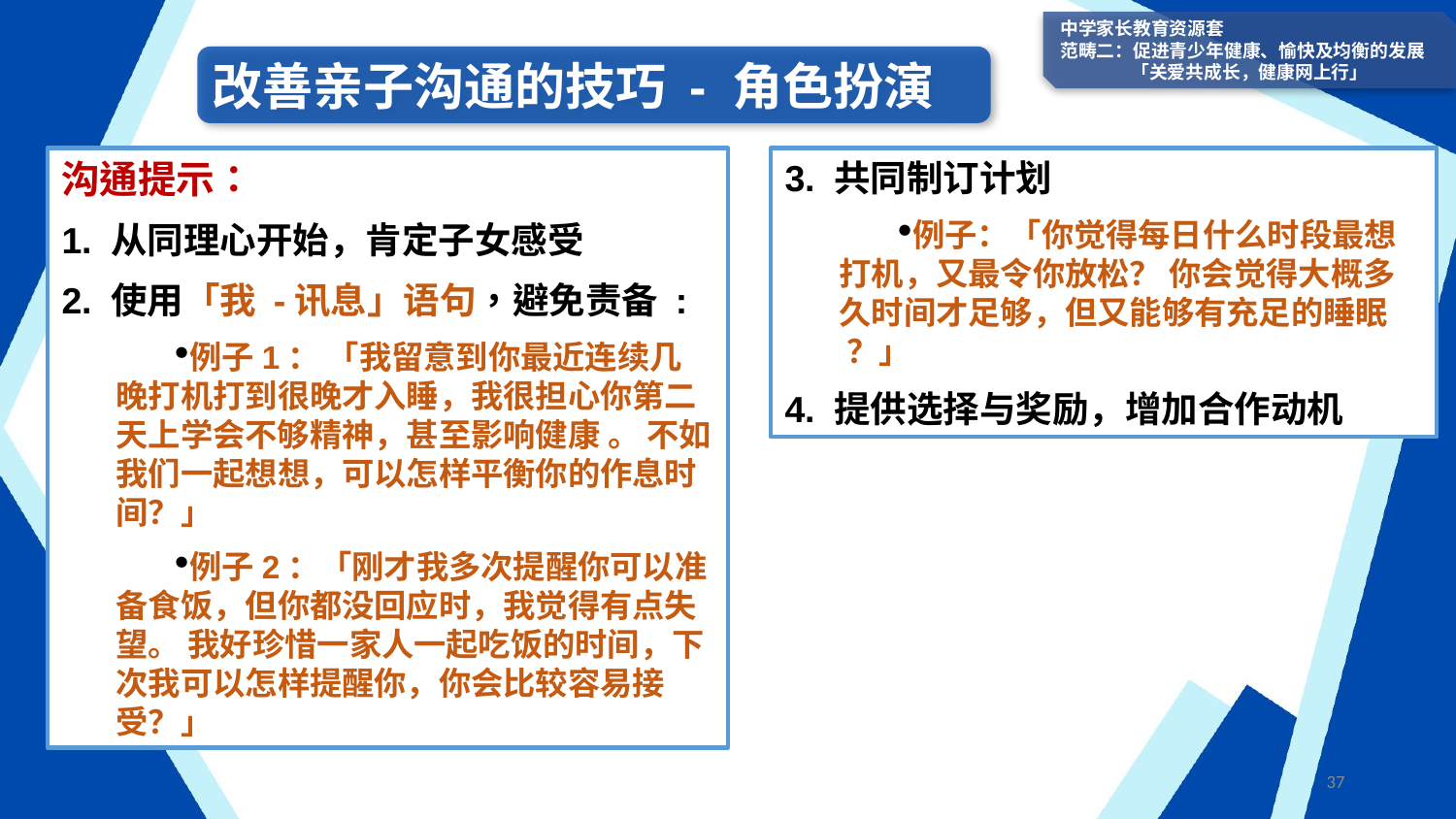

中学家长教育资源套
范畴二：促进青少年健康、愉快及均衡的发展
「关爱共成长，健康网上行」
改善亲子沟通的技巧 - 角色扮演
沟通提示：
1. 从同理心开始，肯定子女感受
2. 使用「我 -讯息」语句，避免责备 :
例子1： 「我留意到你最近连续几晚打机打到很晚才入睡，我很担心你第二天上学会不够精神，甚至影响健康 。 不如我们一起想想，可以怎样平衡你的作息时间？」
例子2：「刚才我多次提醒你可以准备食饭，但你都没回应时，我觉得有点失望。 我好珍惜一家人一起吃饭的时间，下次我可以怎样提醒你，你会比较容易接受？」
3. 共同制订计划
例子：「你觉得每日什么时段最想打机，又最令你放松？ 你会觉得大概多久时间才足够，但又能够有充足的睡眠 ？」
4. 提供选择与奖励，增加合作动机
37